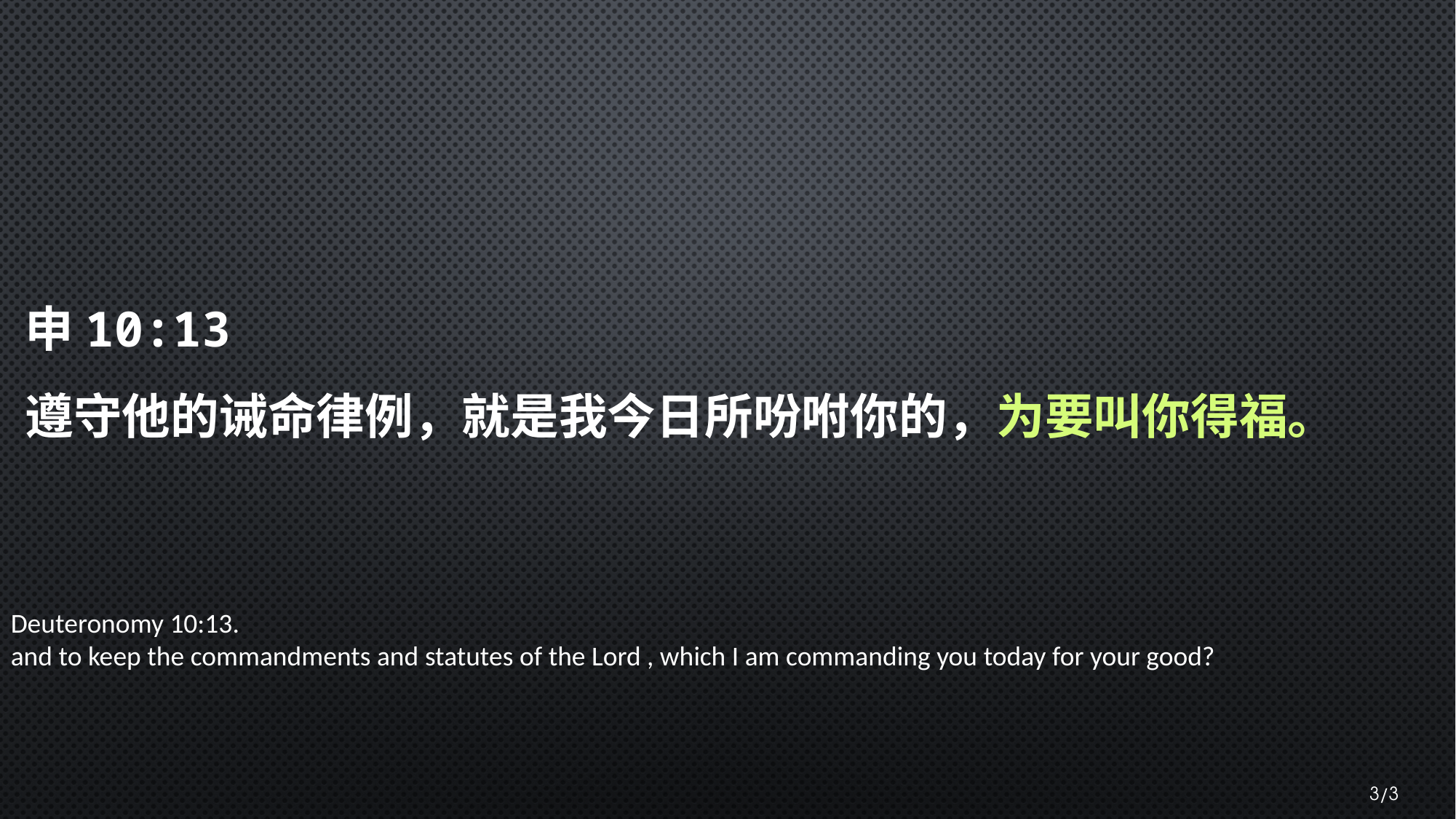

申10:13
遵守他的诫命律例，就是我今日所吩咐你的，为要叫你得福。
Deuteronomy 10:13.
and to keep the commandments and statutes of the Lord , which I am commanding you today for your good?
3/3